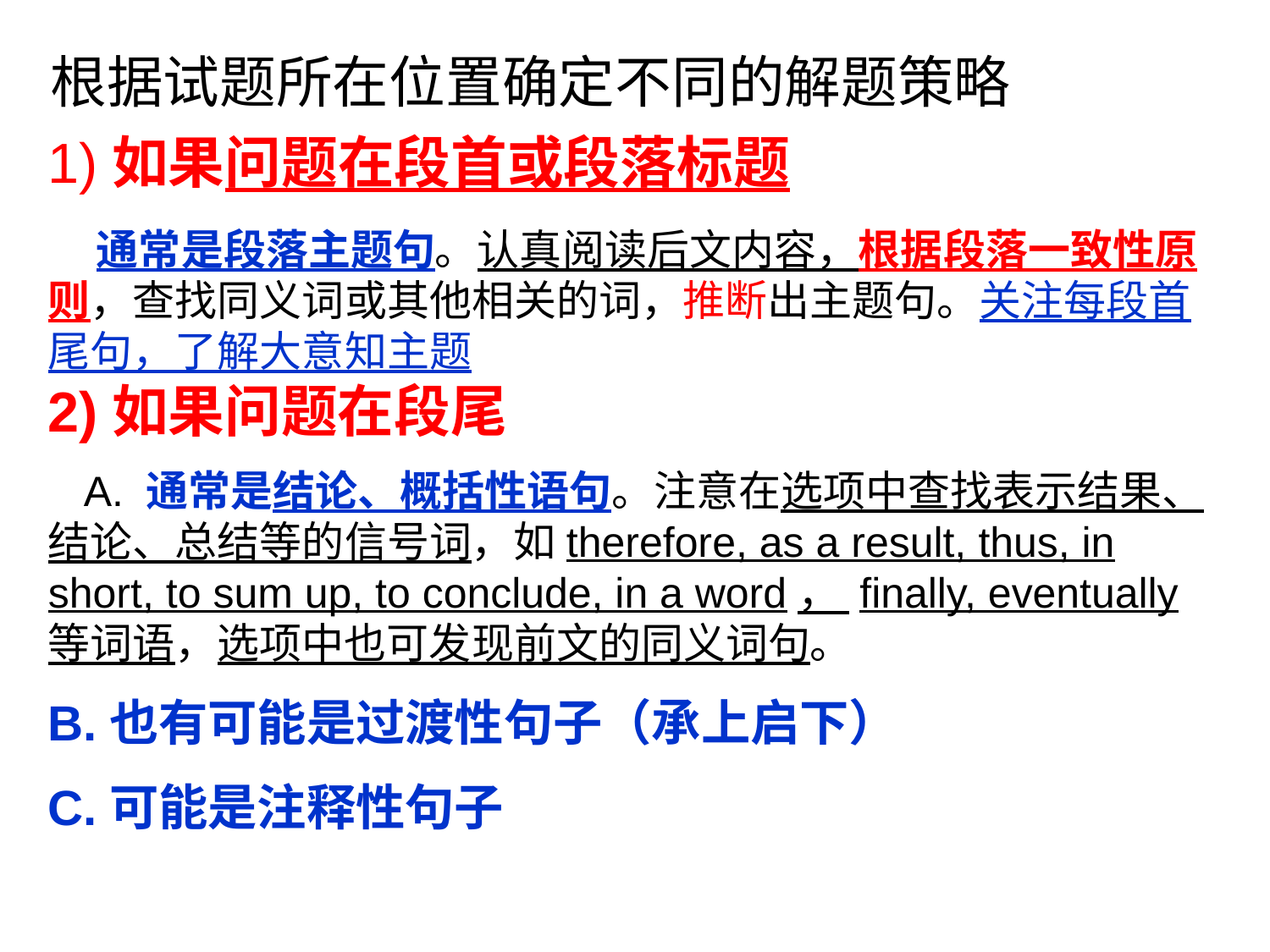

根据试题所在位置确定不同的解题策略
1)如果问题在段首或段落标题
    通常是段落主题句。认真阅读后文内容，根据段落一致性原则，查找同义词或其他相关的词，推断出主题句。关注每段首尾句，了解大意知主题
2)如果问题在段尾
   A. 通常是结论、概括性语句。注意在选项中查找表示结果、结论、总结等的信号词，如therefore, as a result, thus, in short, to sum up, to conclude, in a word， finally, eventually等词语，选项中也可发现前文的同义词句。
B.也有可能是过渡性句子（承上启下）
C.可能是注释性句子